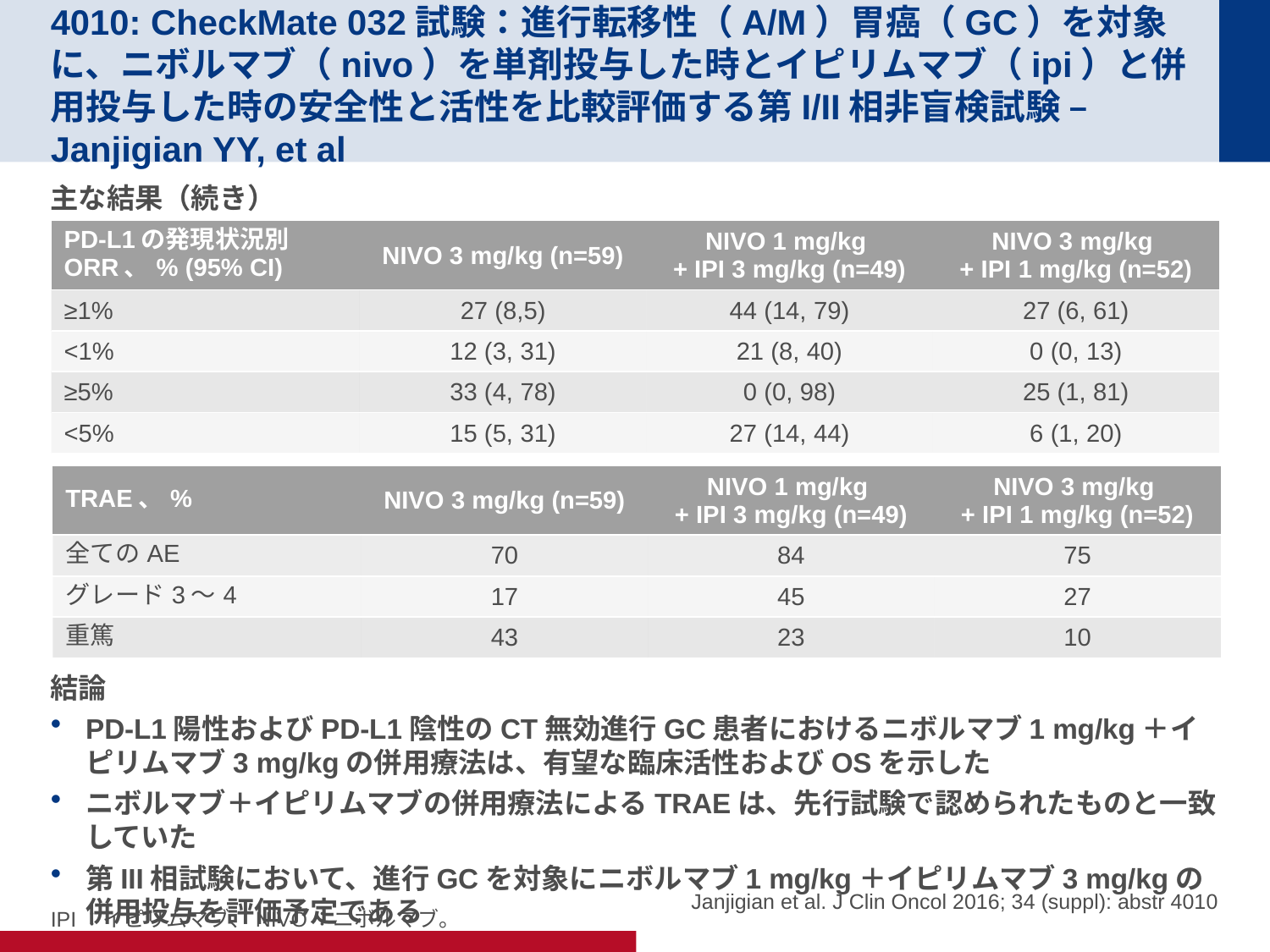

# 4010: CheckMate 032試験：進行転移性（A/M）胃癌（GC）を対象に、ニボルマブ（nivo）を単剤投与した時とイピリムマブ（ipi）と併用投与した時の安全性と活性を比較評価する第I/II相非盲検試験 – Janjigian YY, et al
主な結果（続き）

結論
PD-L1陽性およびPD-L1陰性のCT無効進行GC患者におけるニボルマブ1 mg/kg＋イピリムマブ3 mg/kgの併用療法は、有望な臨床活性およびOSを示した
ニボルマブ＋イピリムマブの併用療法によるTRAEは、先行試験で認められたものと一致していた
第III相試験において、進行GCを対象にニボルマブ1 mg/kg＋イピリムマブ3 mg/kgの併用投与を評価予定である
| PD-L1の発現状況別ORR、% (95% CI) | NIVO 3 mg/kg (n=59) | NIVO 1 mg/kg + IPI 3 mg/kg (n=49) | NIVO 3 mg/kg + IPI 1 mg/kg (n=52) |
| --- | --- | --- | --- |
| ≥1% | 27 (8,5) | 44 (14, 79) | 27 (6, 61) |
| <1% | 12 (3, 31) | 21 (8, 40) | 0 (0, 13) |
| ≥5% | 33 (4, 78) | 0 (0, 98) | 25 (1, 81) |
| <5% | 15 (5, 31) | 27 (14, 44) | 6 (1, 20) |
| TRAE、% | NIVO 3 mg/kg (n=59) | NIVO 1 mg/kg + IPI 3 mg/kg (n=49) | NIVO 3 mg/kg + IPI 1 mg/kg (n=52) |
| --- | --- | --- | --- |
| 全てのAE | 70 | 84 | 75 |
| グレード3～4 | 17 | 45 | 27 |
| 重篤 | 43 | 23 | 10 |
 Janjigian et al. J Clin Oncol 2016; 34 (suppl): abstr 4010
IPI：イピリムマブ、NIVO：ニボルマブ。